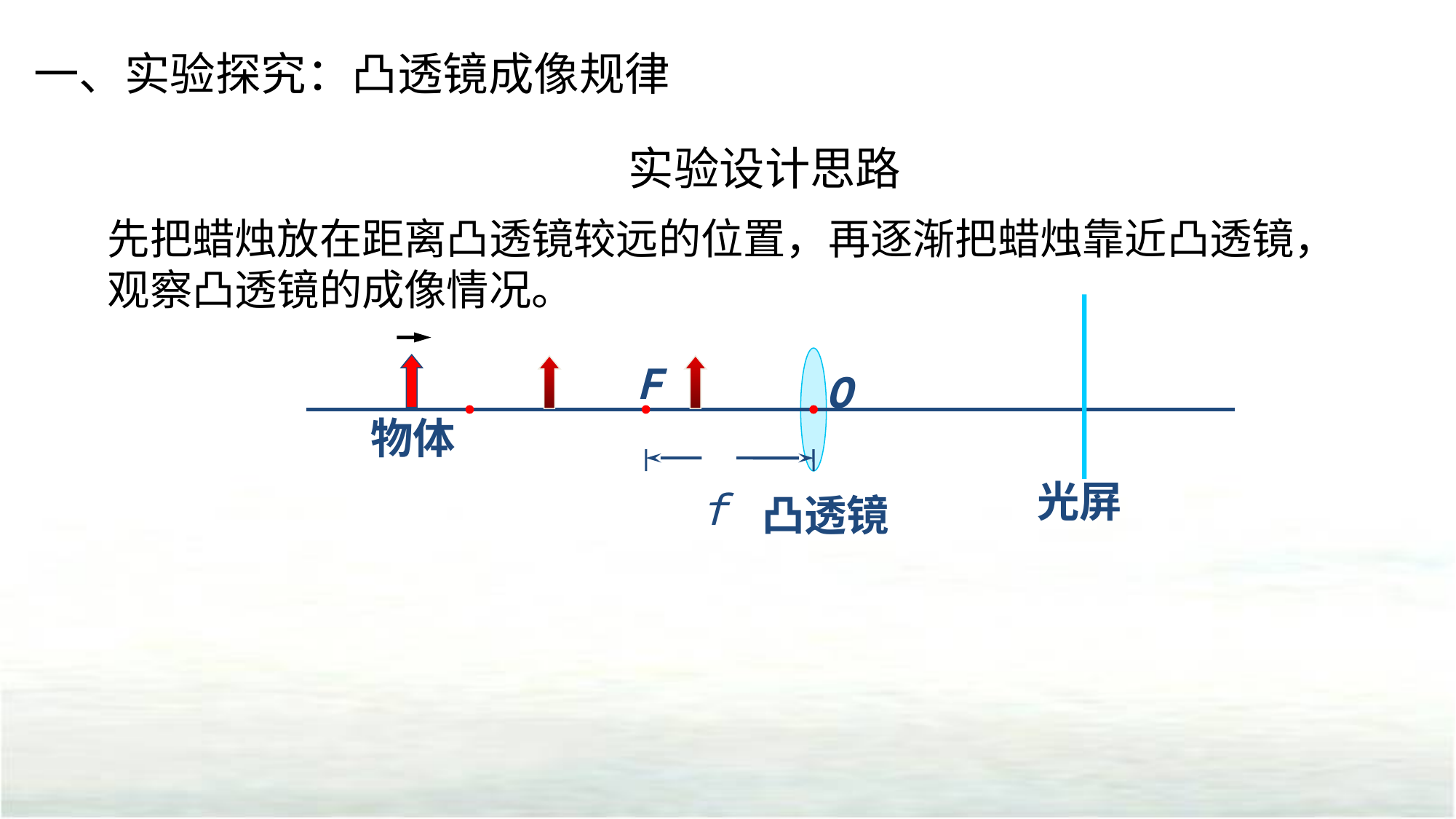

一、实验探究：凸透镜成像规律
实验设计思路
先把蜡烛放在距离凸透镜较远的位置，再逐渐把蜡烛靠近凸透镜，
观察凸透镜的成像情况。

光屏

F
O

 f

凸透镜

物体